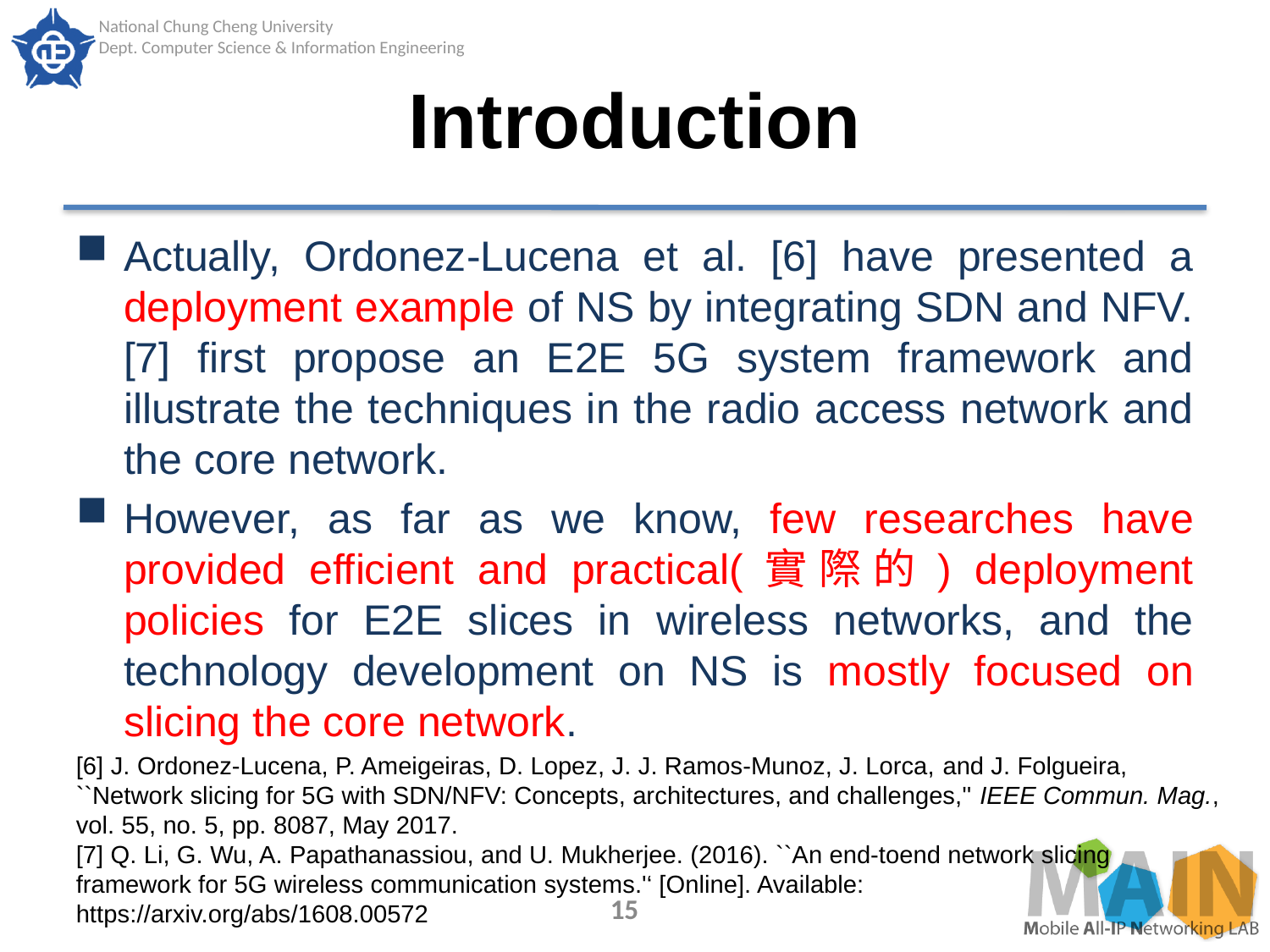

# Introduction
Actually, Ordonez-Lucena et al. [6] have presented a deployment example of NS by integrating SDN and NFV. [7] first propose an E2E 5G system framework and illustrate the techniques in the radio access network and the core network.
However, as far as we know, few researches have provided efficient and practical(實際的) deployment policies for E2E slices in wireless networks, and the technology development on NS is mostly focused on slicing the core network.
[6] J. Ordonez-Lucena, P. Ameigeiras, D. Lopez, J. J. Ramos-Munoz, J. Lorca, and J. Folgueira, ``Network slicing for 5G with SDN/NFV: Concepts, architectures, and challenges,'' IEEE Commun. Mag., vol. 55, no. 5, pp. 8087, May 2017.
[7] Q. Li, G. Wu, A. Papathanassiou, and U. Mukherjee. (2016). ``An end-toend network slicing framework for 5G wireless communication systems.'‘ [Online]. Available: https://arxiv.org/abs/1608.00572
15